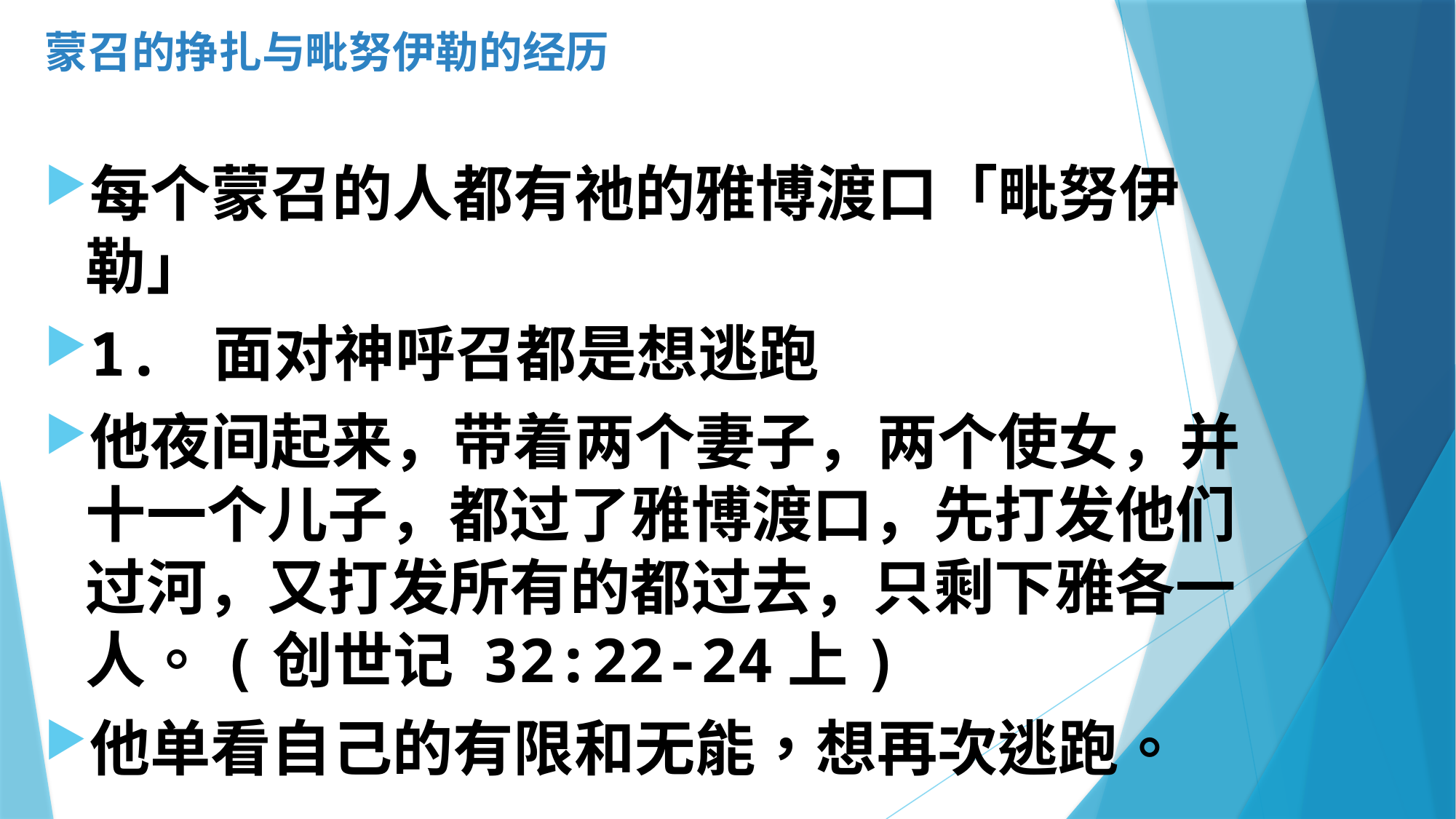

# 蒙召的挣扎与毗努伊勒的经历
每个蒙召的人都有祂的雅博渡口「毗努伊勒」
1. 面对神呼召都是想逃跑
他夜间起来，带着两个妻子，两个使女，并十一个儿子，都过了雅博渡口，先打发他们过河，又打发所有的都过去，只剩下雅各一人。(创世记 32:22-24上)
他单看自己的有限和无能，想再次逃跑。